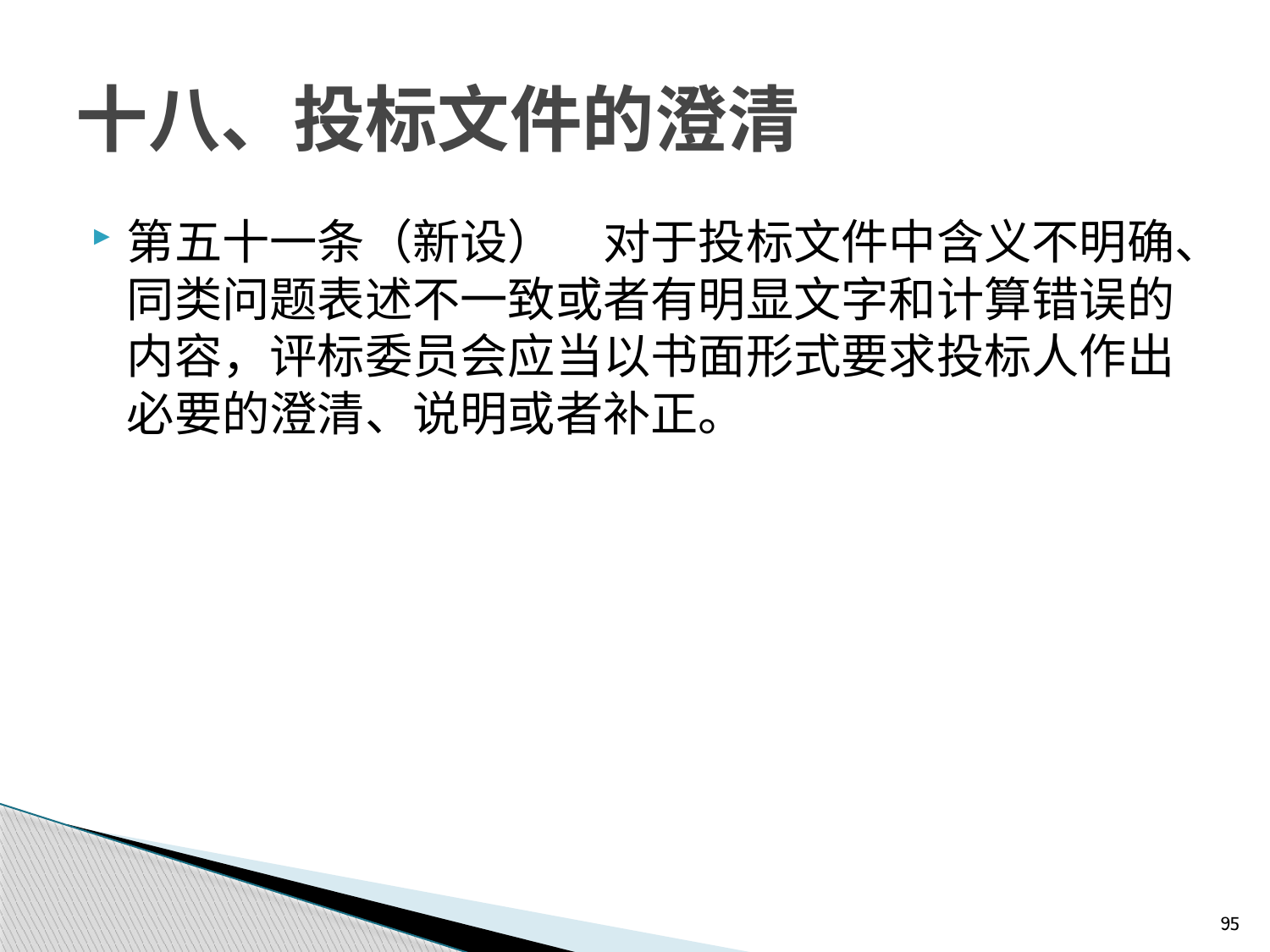

# 十八、投标文件的澄清
第五十一条（新设）　对于投标文件中含义不明确、同类问题表述不一致或者有明显文字和计算错误的内容，评标委员会应当以书面形式要求投标人作出必要的澄清、说明或者补正。

95